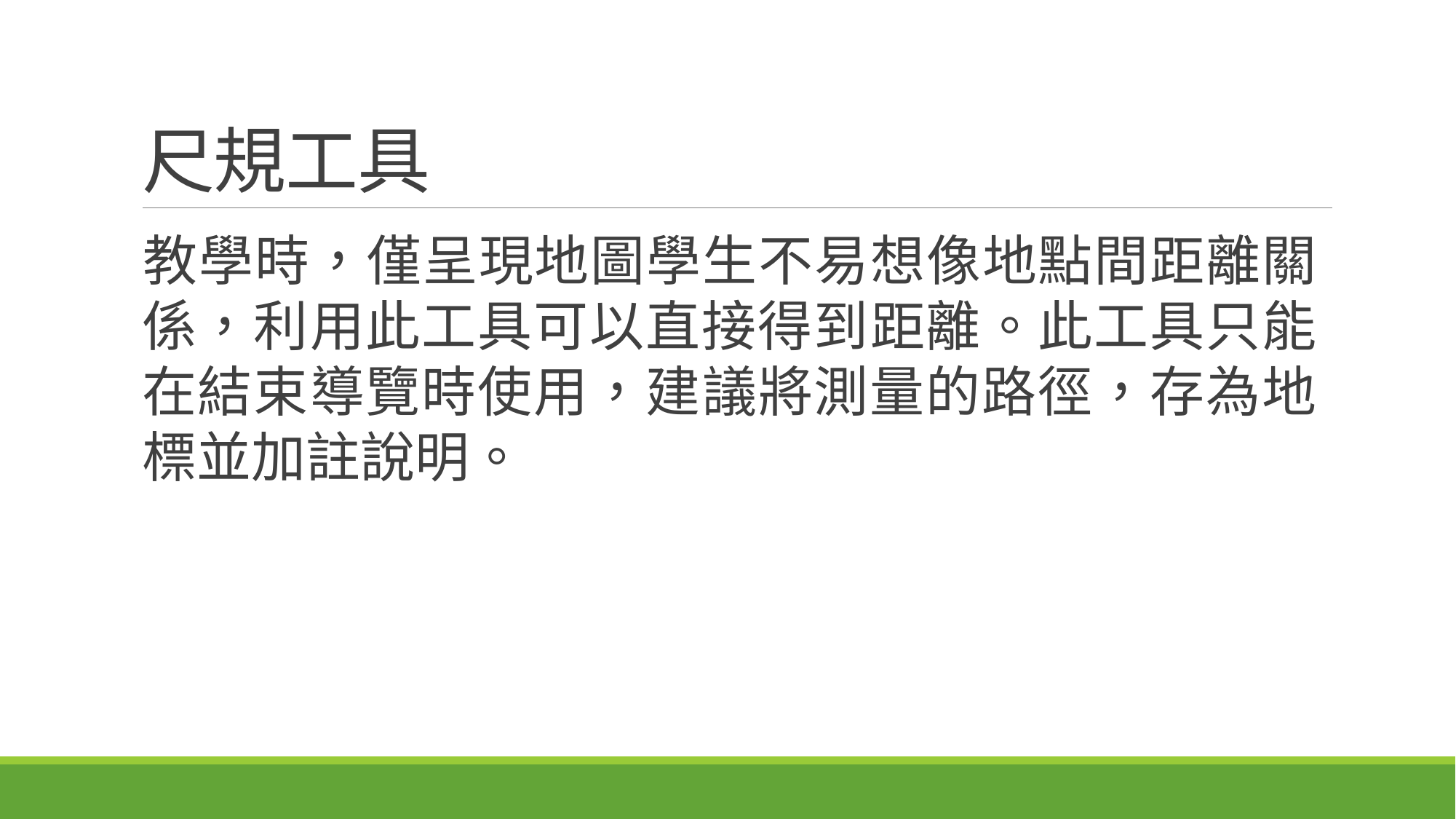

# 尺規工具
教學時，僅呈現地圖學生不易想像地點間距離關係，利用此工具可以直接得到距離。此工具只能在結束導覽時使用，建議將測量的路徑，存為地標並加註說明。